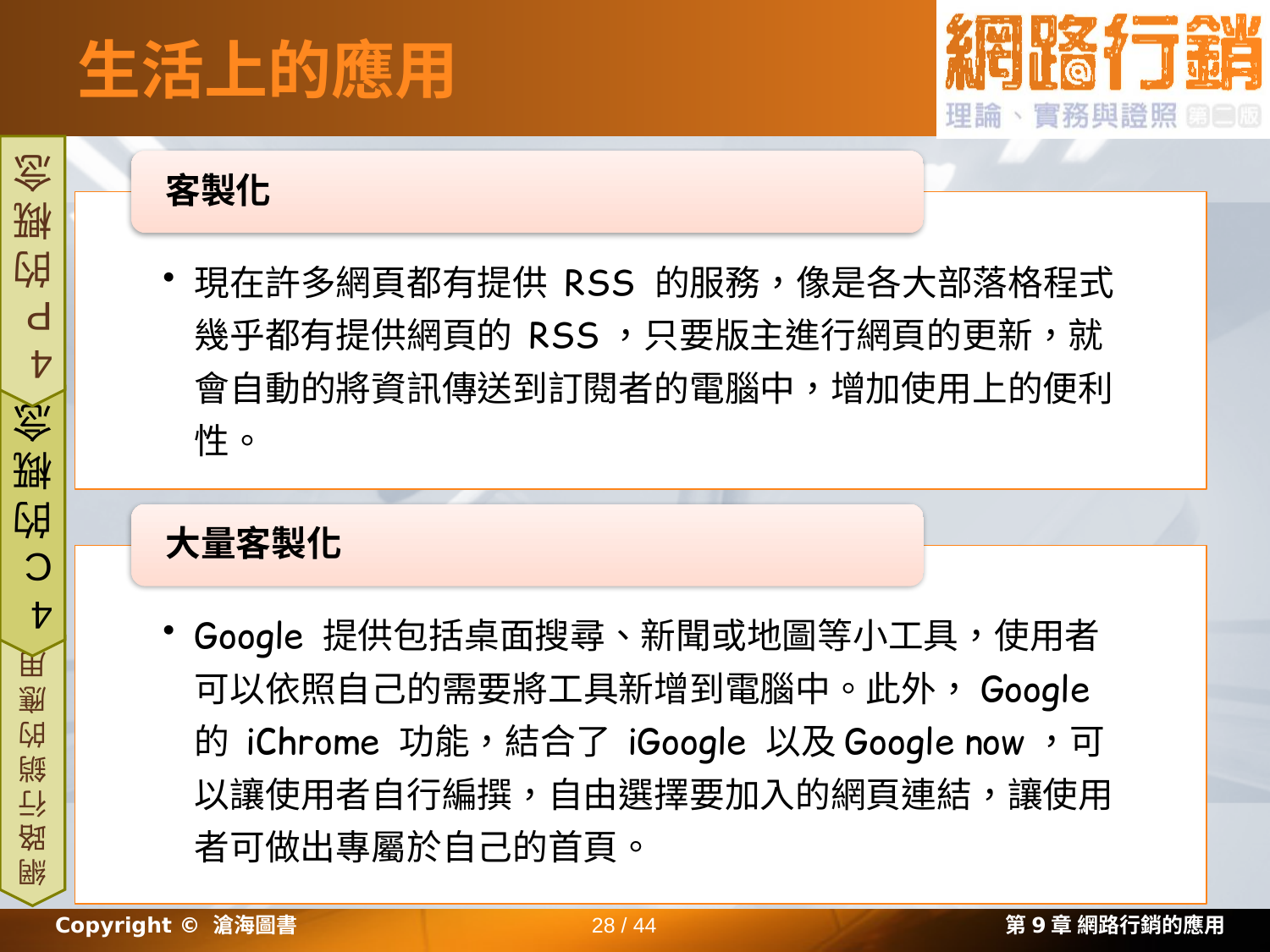

# 生活上的應用
客製化
現在許多網頁都有提供 RSS 的服務，像是各大部落格程式幾乎都有提供網頁的 RSS，只要版主進行網頁的更新，就會自動的將資訊傳送到訂閱者的電腦中，增加使用上的便利性。
4P 的概念
4C 的概念
大量客製化
Google 提供包括桌面搜尋、新聞或地圖等小工具，使用者可以依照自己的需要將工具新增到電腦中。此外，Google 的 iChrome 功能，結合了 iGoogle 以及Google now，可以讓使用者自行編撰，自由選擇要加入的網頁連結，讓使用者可做出專屬於自己的首頁。
網路行銷的應用
Copyright © 滄海圖書
28 / 44
第9章 網路行銷的應用